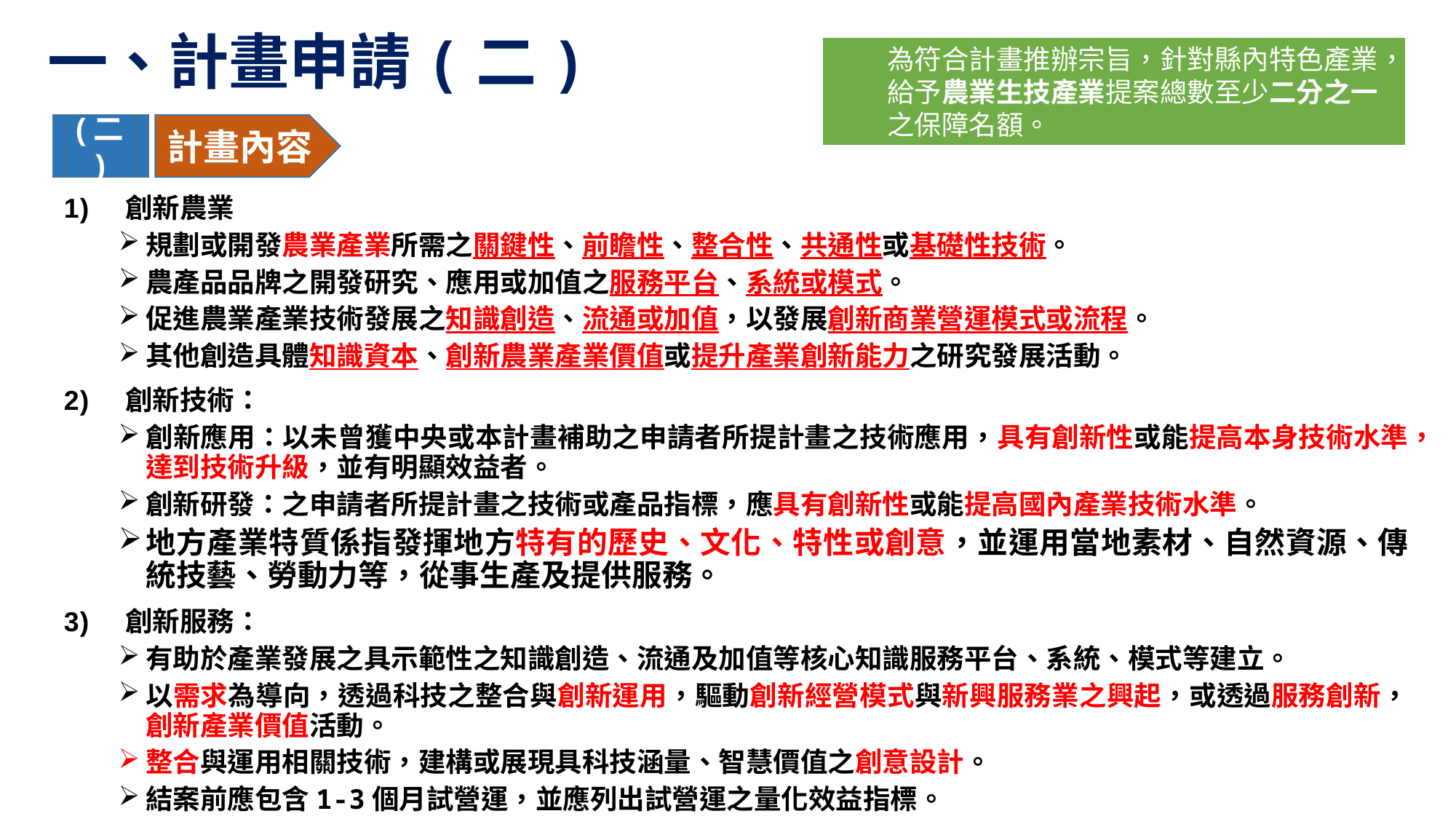

# 一、計畫申請(二)
為符合計畫推辦宗旨，針對縣內特色產業，給予農業生技產業提案總數至少二分之一之保障名額。
(二)
計畫內容
創新農業
規劃或開發農業產業所需之關鍵性、前瞻性、整合性、共通性或基礎性技術。
農產品品牌之開發研究、應用或加值之服務平台、系統或模式。
促進農業產業技術發展之知識創造、流通或加值，以發展創新商業營運模式或流程。
其他創造具體知識資本、創新農業產業價值或提升產業創新能力之研究發展活動。
創新技術：
創新應用：以未曾獲中央或本計畫補助之申請者所提計畫之技術應用，具有創新性或能提高本身技術水準，達到技術升級，並有明顯效益者。
創新研發：之申請者所提計畫之技術或產品指標，應具有創新性或能提高國內產業技術水準。
地方產業特質係指發揮地方特有的歷史、文化、特性或創意，並運用當地素材、自然資源、傳統技藝、勞動力等，從事生產及提供服務。
創新服務：
有助於產業發展之具示範性之知識創造、流通及加值等核心知識服務平台、系統、模式等建立。
以需求為導向，透過科技之整合與創新運用，驅動創新經營模式與新興服務業之興起，或透過服務創新，創新產業價值活動。
整合與運用相關技術，建構或展現具科技涵量、智慧價值之創意設計。
結案前應包含1-3個月試營運，並應列出試營運之量化效益指標。